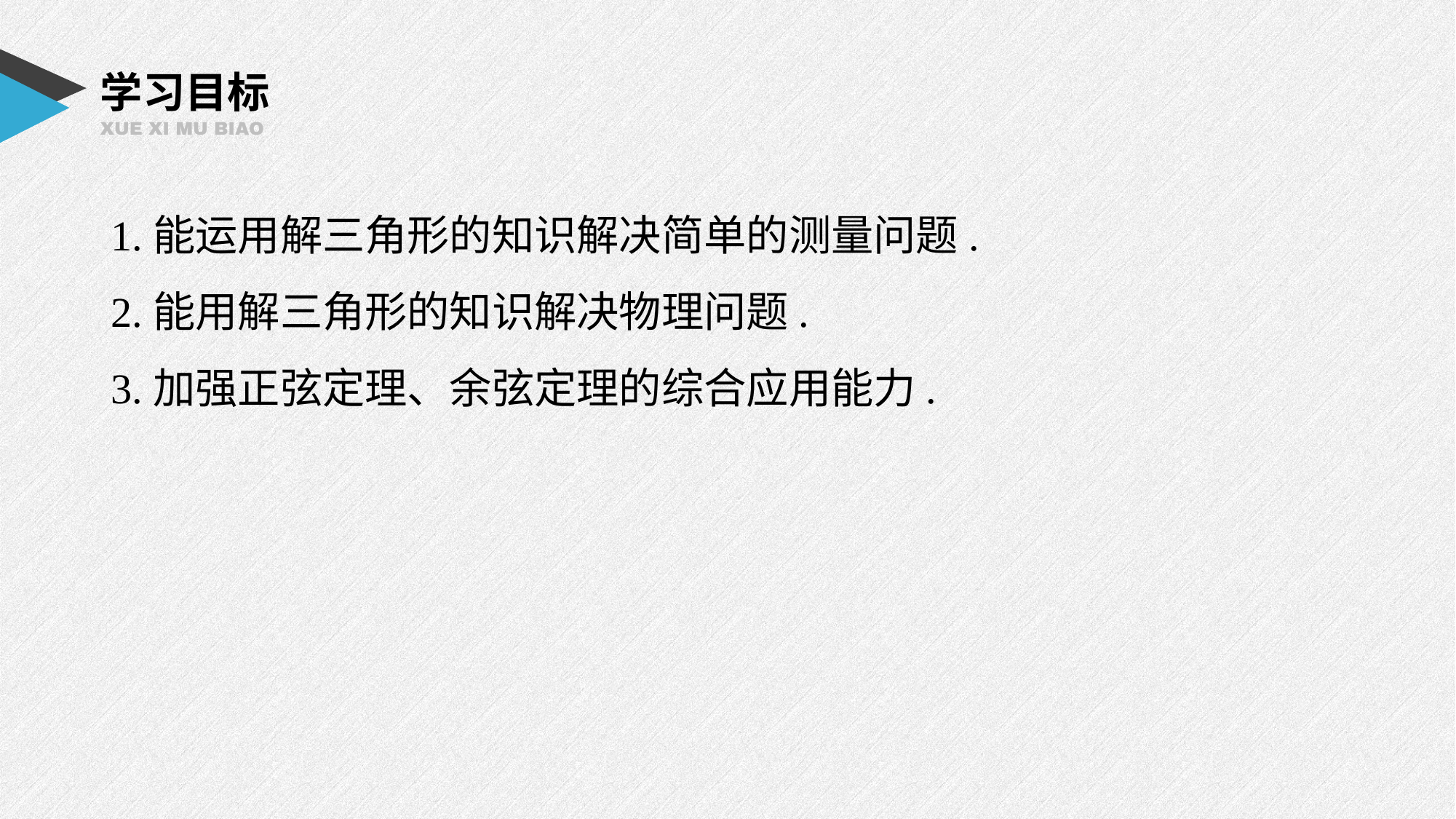

学习目标

XUE XI MU BIAO
1.能运用解三角形的知识解决简单的测量问题.
2.能用解三角形的知识解决物理问题.
3.加强正弦定理、余弦定理的综合应用能力.